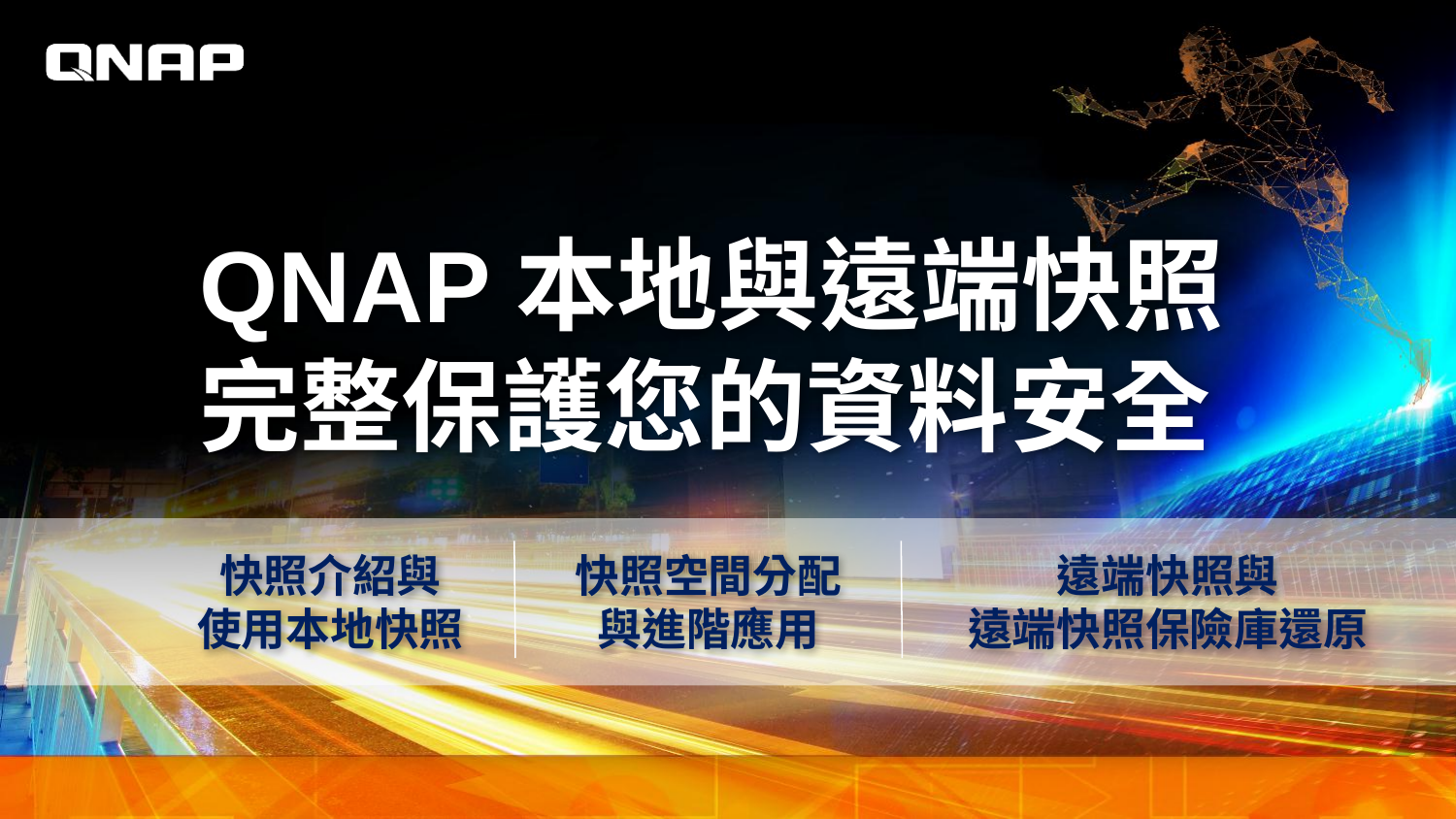

# QNAP本地與遠端快照 完整保護您的資料安全

快照介紹與
使用本地快照
快照空間分配
與進階應用
遠端快照與
遠端快照保險庫還原